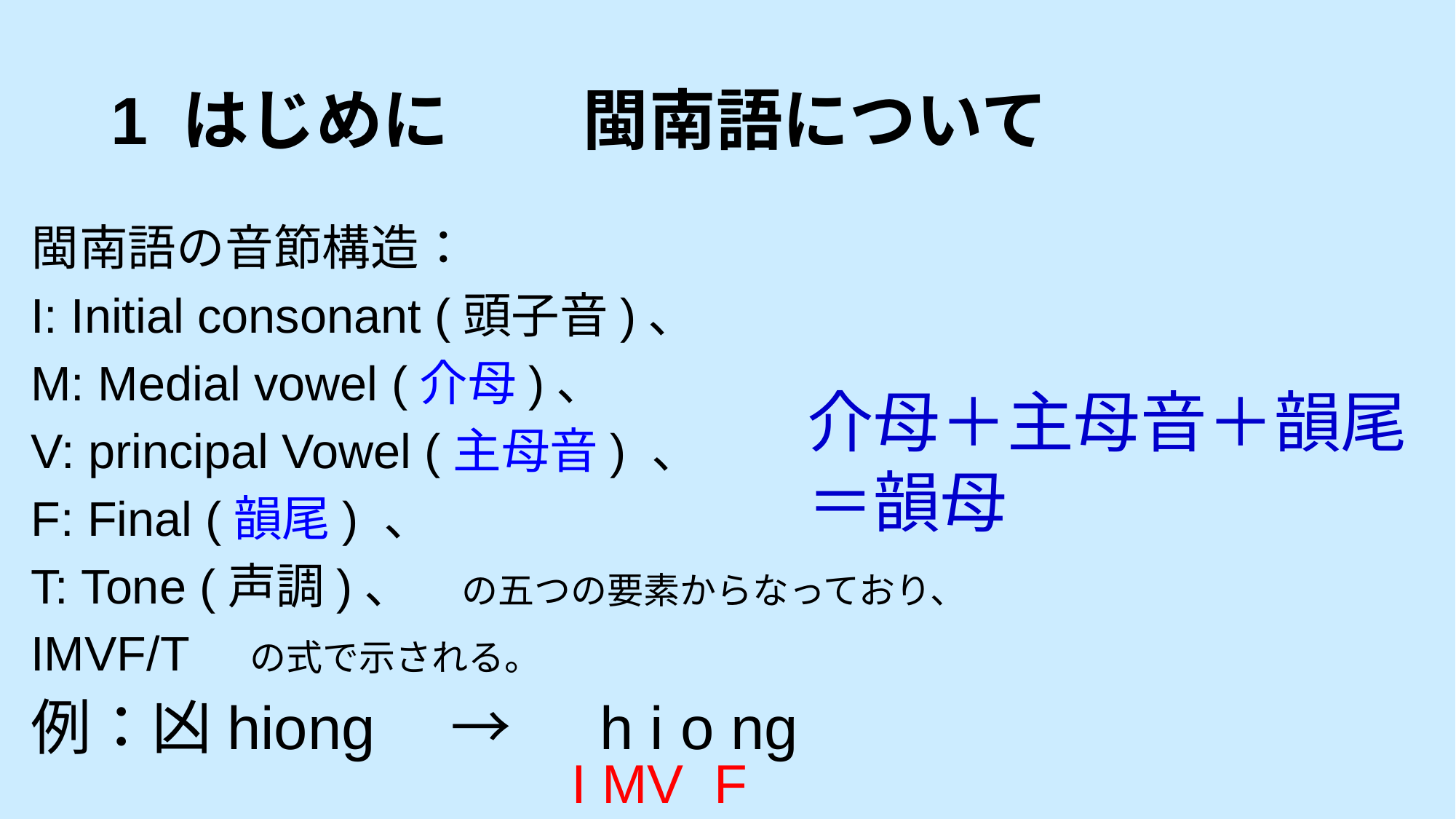

# 1 はじめに　　閩南語について
閩南語の音節構造：
I: Initial consonant (頭子音)、
M: Medial vowel (介母)、
V: principal Vowel (主母音) 、
F: Final (韻尾) 、
T: Tone (声調)、　の五つの要素からなっており、
IMVF/T　の式で示される。
例：凶hiong　→　 h i o ng
介母＋主母音＋韻尾＝韻母
I MV  F